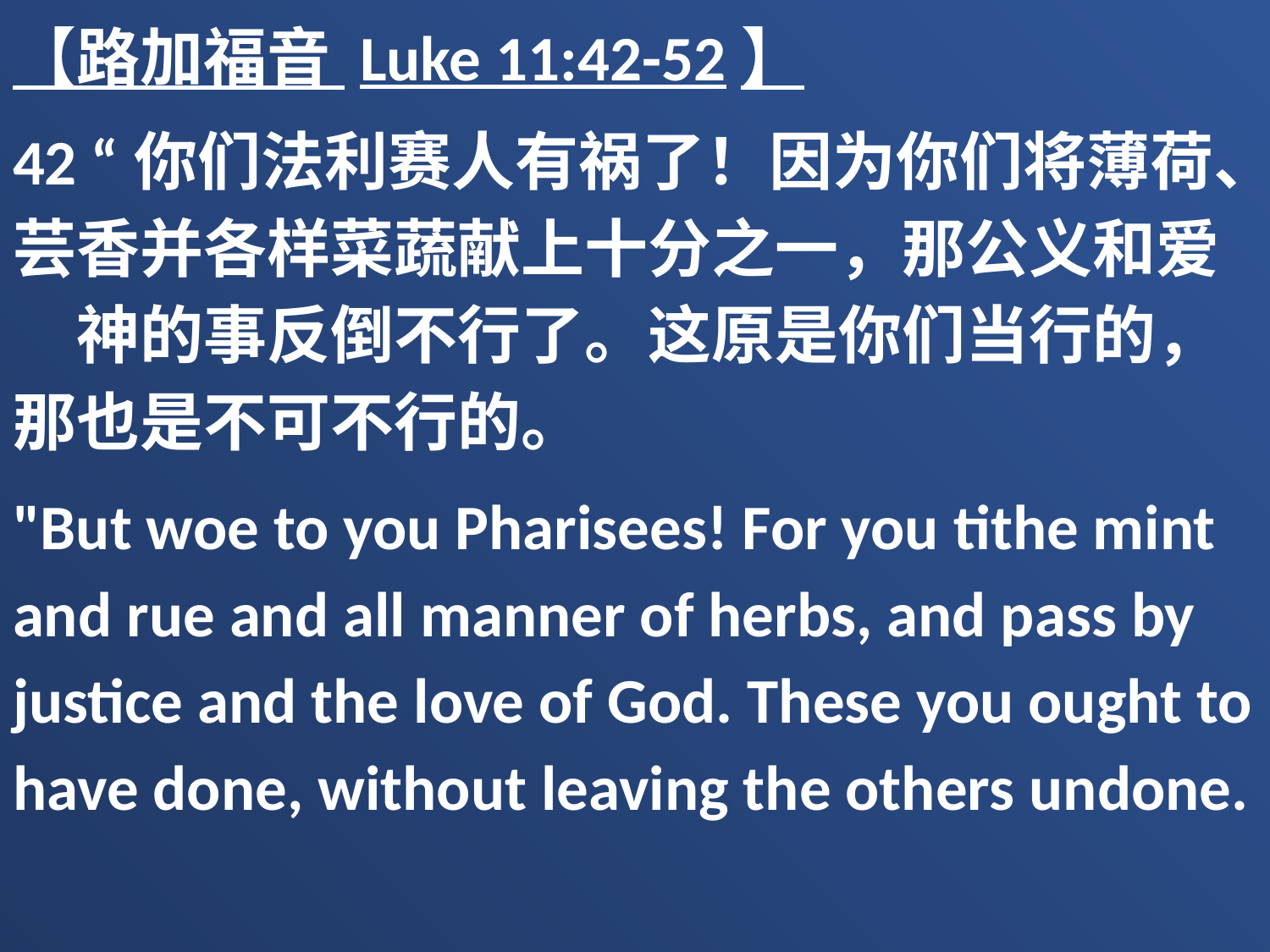

【路加福音 Luke 11:42-52】
42 “你们法利赛人有祸了！因为你们将薄荷、芸香并各样菜蔬献上十分之一，那公义和爱　神的事反倒不行了。这原是你们当行的，那也是不可不行的。
"But woe to you Pharisees! For you tithe mint and rue and all manner of herbs, and pass by justice and the love of God. These you ought to have done, without leaving the others undone.